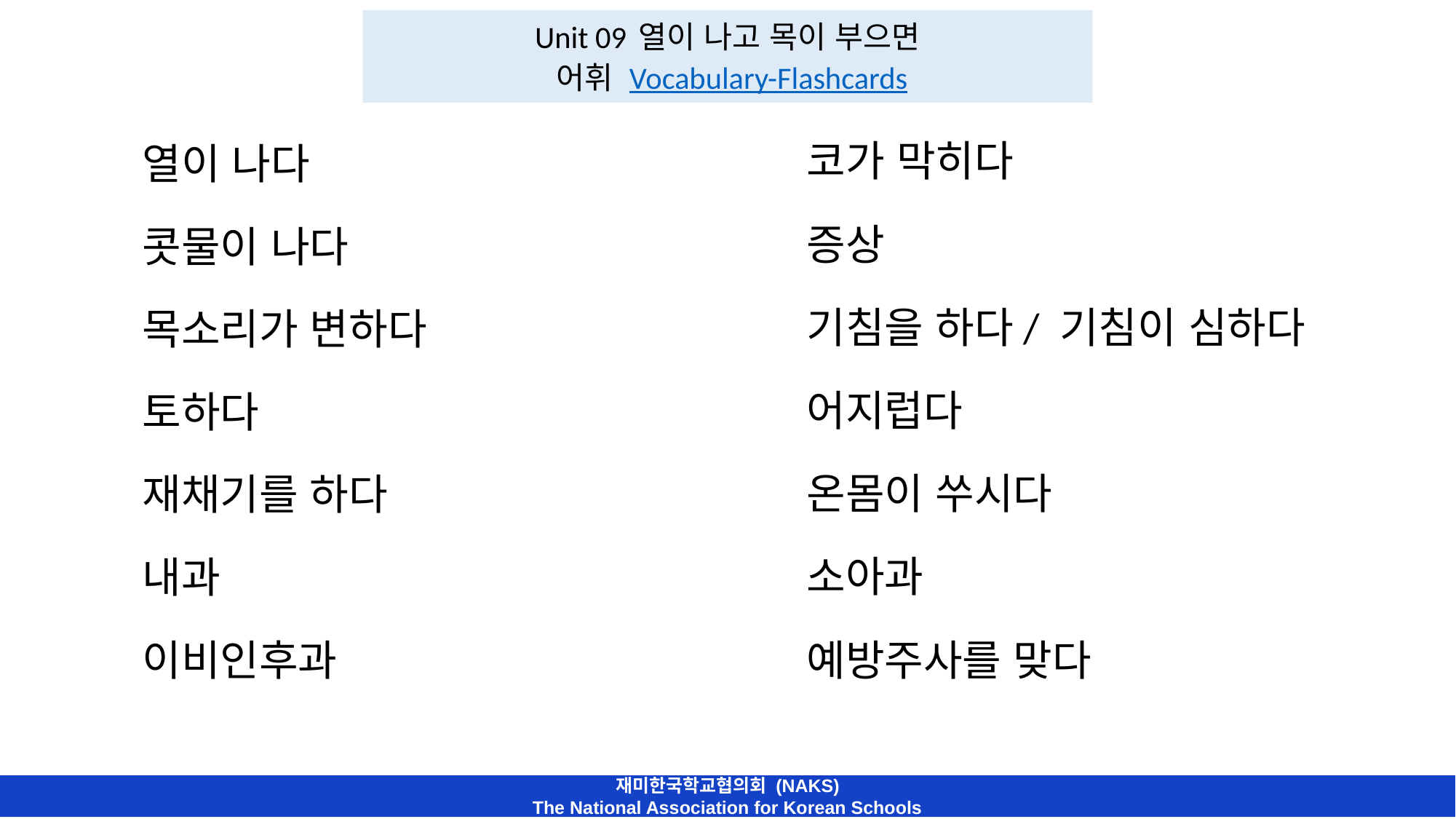

# Unit 09 열이 나고 목이 부으면 어휘 Vocabulary-Flashcards
코가 막히다
열이 나다
증상
콧물이 나다

기침을 하다/ 기침이 심하다
목소리가 변하다
어지럽다
토하다
온몸이 쑤시다
재채기를 하다
소아과
내과
이비인후과
예방주사를 맞다

재미한국학교협의회 (NAKS)
The National Association for Korean Schools